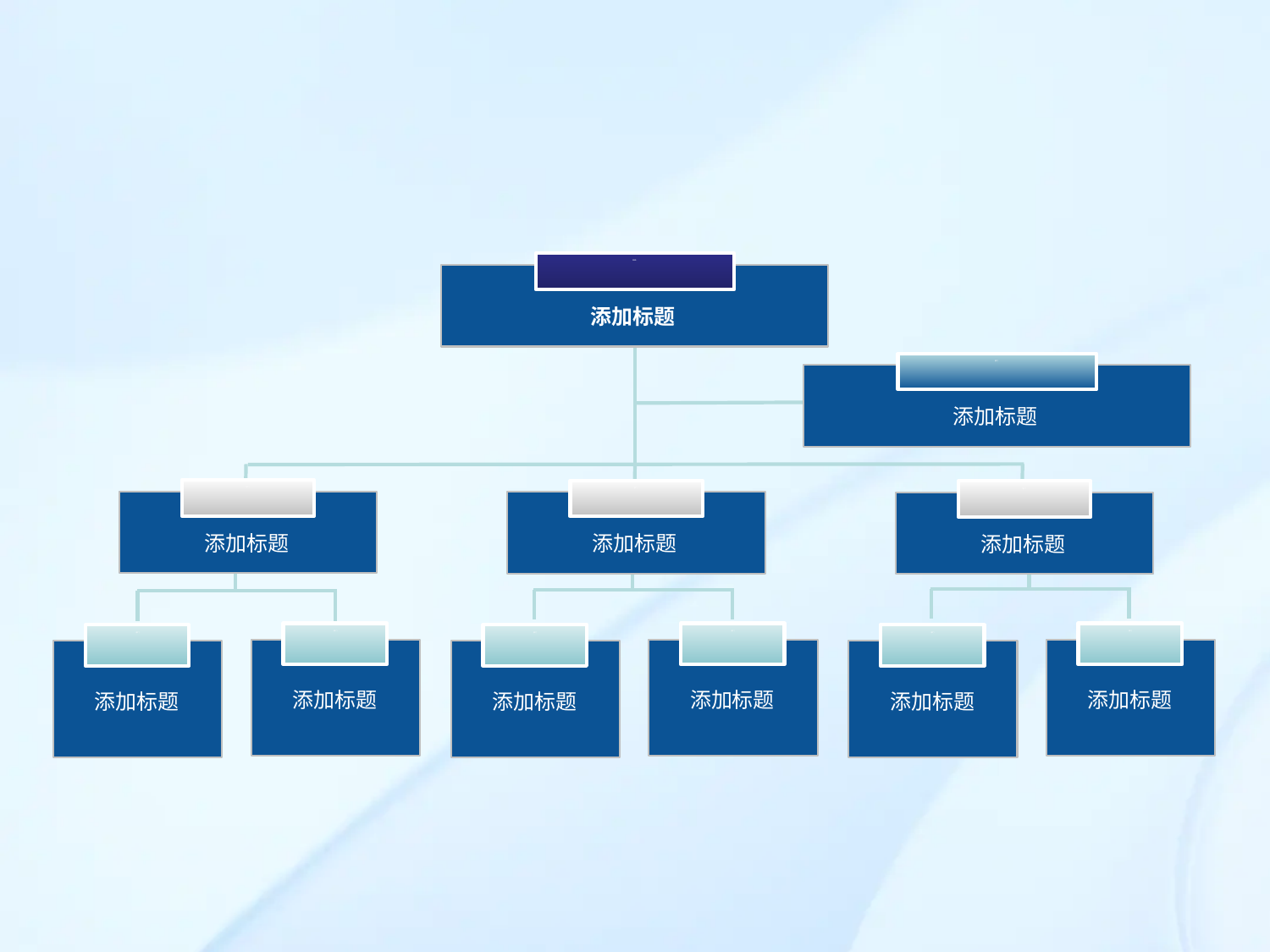

CEO

添加标题

部门

添加标题

部门

添加标题

部门

添加标题

部门

添加标题

部门

添加标题

部门

添加标题

部门

添加标题

部门

添加标题

部门

添加标题

部门

添加标题